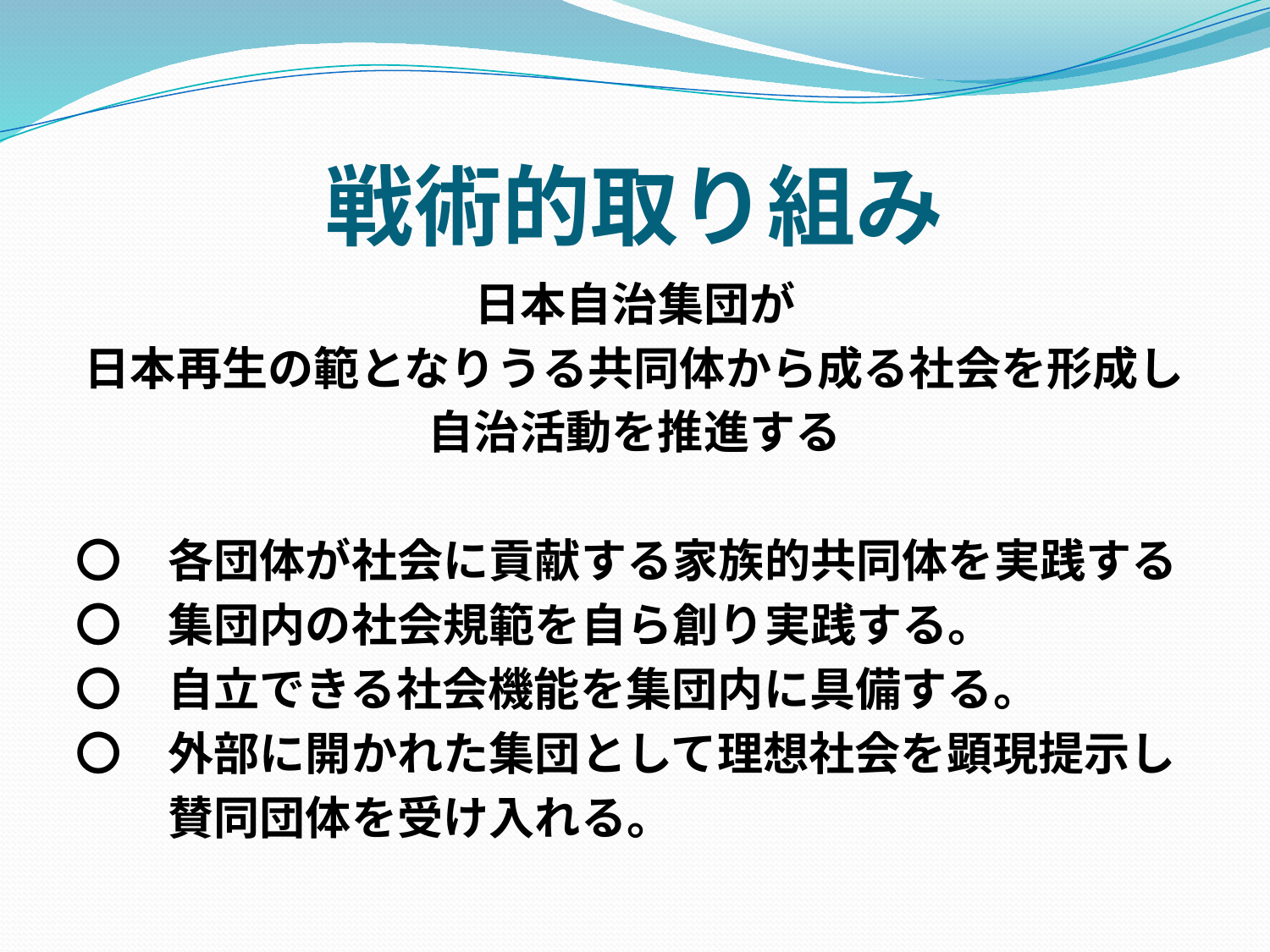

# 戦術的取り組み
日本自治集団が
日本再生の範となりうる共同体から成る社会を形成し
自治活動を推進する

〇　各団体が社会に貢献する家族的共同体を実践する
〇　集団内の社会規範を自ら創り実践する。
〇　自立できる社会機能を集団内に具備する。
〇　外部に開かれた集団として理想社会を顕現提示し
　　賛同団体を受け入れる。